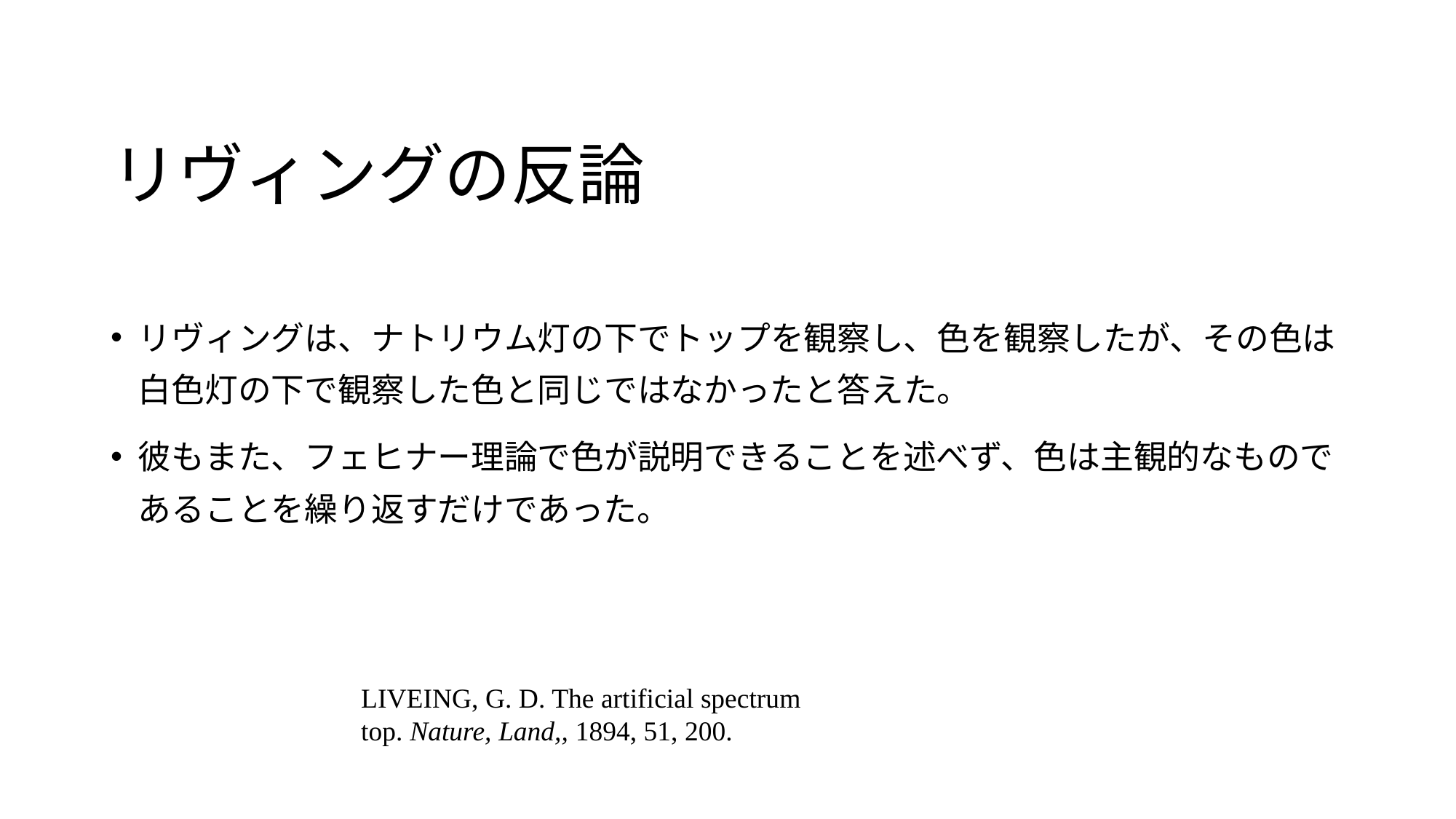

# リヴィングの反論
リヴィングは、ナトリウム灯の下でトップを観察し、色を観察したが、その色は白色灯の下で観察した色と同じではなかったと答えた。
彼もまた、フェヒナー理論で色が説明できることを述べず、色は主観的なものであることを繰り返すだけであった。
LIVEING, G. D. The artificial spectrum
top. Nature, Land,, 1894, 51, 200.